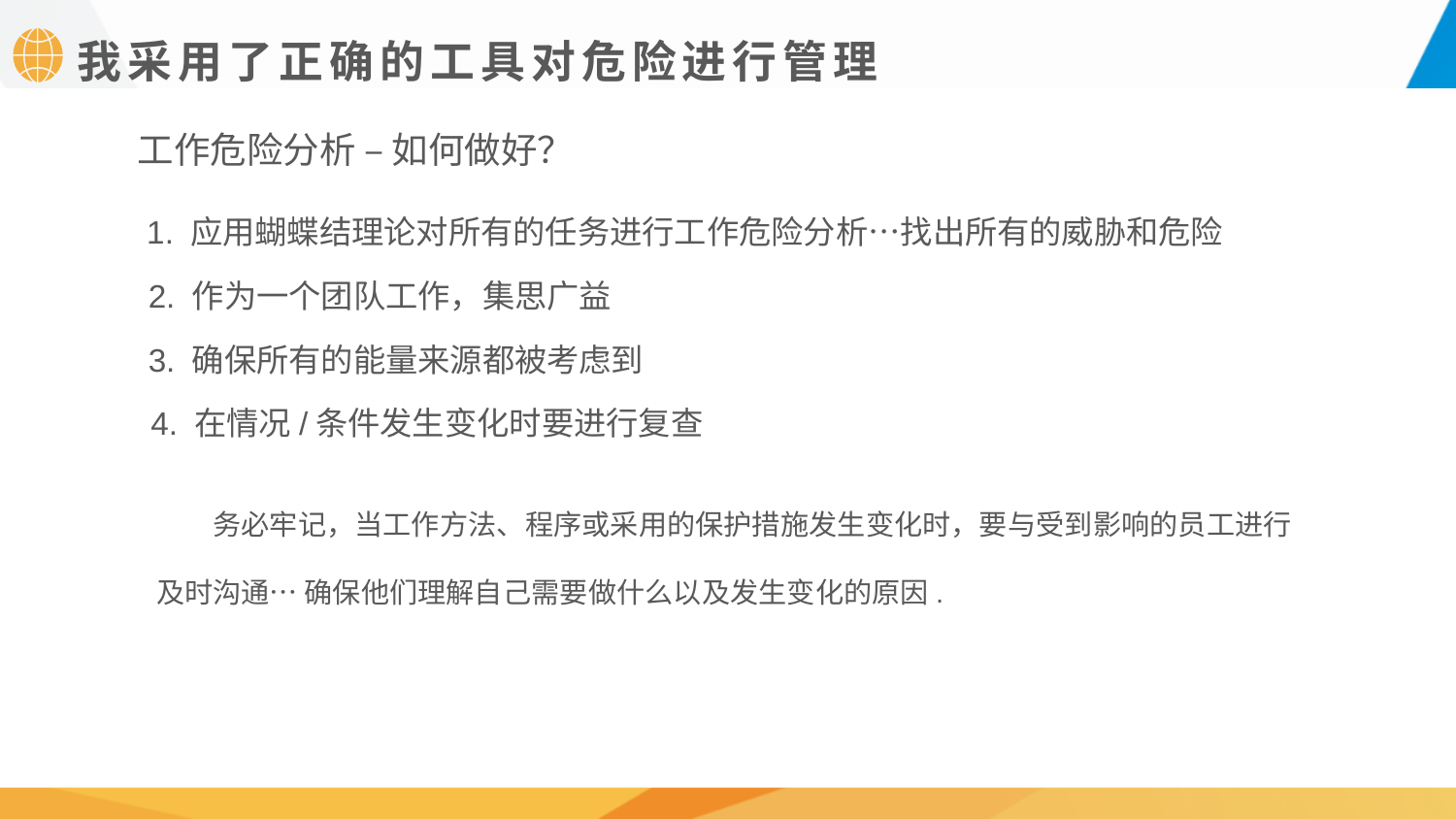

我采用了正确的工具对危险进行管理

工作危险分析 – 如何做好？
1. 应用蝴蝶结理论对所有的任务进行工作危险分析…找出所有的威胁和危险
2. 作为一个团队工作，集思广益
3. 确保所有的能量来源都被考虑到
4. 在情况/条件发生变化时要进行复查
务必牢记，当工作方法、程序或采用的保护措施发生变化时，要与受到影响的员工进行及时沟通… 确保他们理解自己需要做什么以及发生变化的原因.